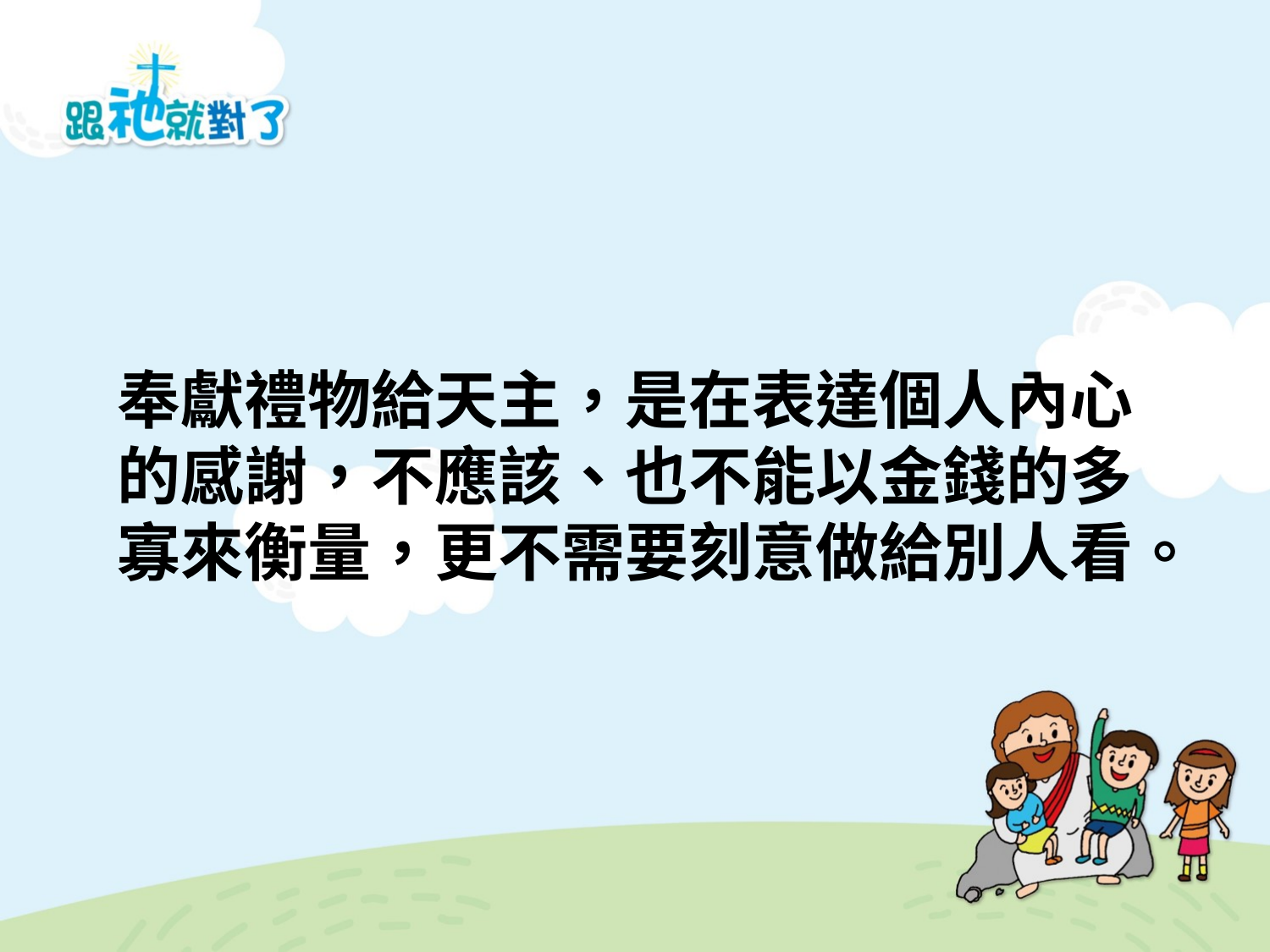

奉獻禮物給天主，是在表達個人內心的感謝，不應該、也不能以金錢的多寡來衡量，更不需要刻意做給別人看。